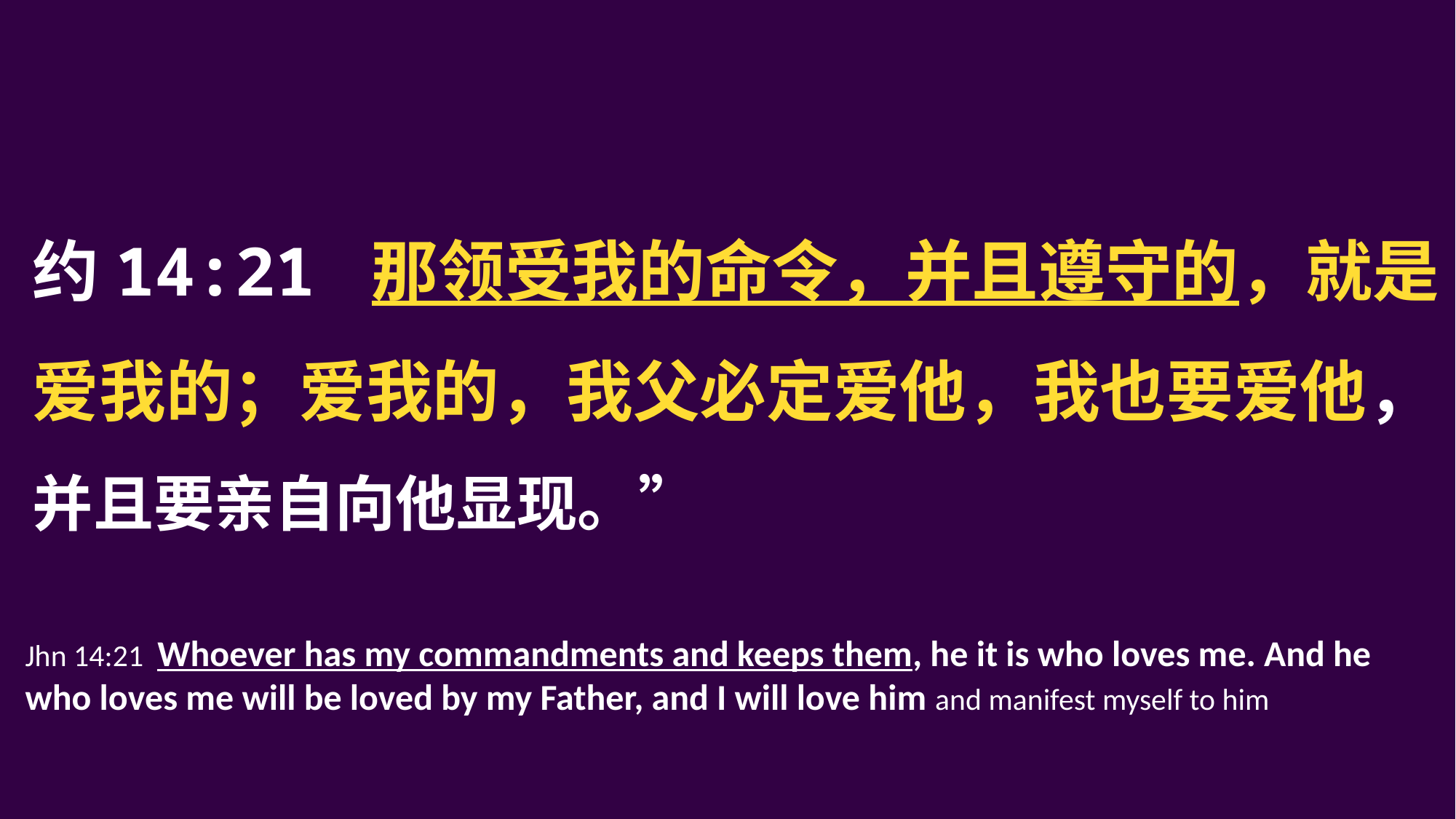

约14:21 那领受我的命令，并且遵守的，就是爱我的；爱我的，我父必定爱他，我也要爱他，并且要亲自向他显现。”
Jhn 14:21  Whoever has my commandments and keeps them, he it is who loves me. And he who loves me will be loved by my Father, and I will love him and manifest myself to him